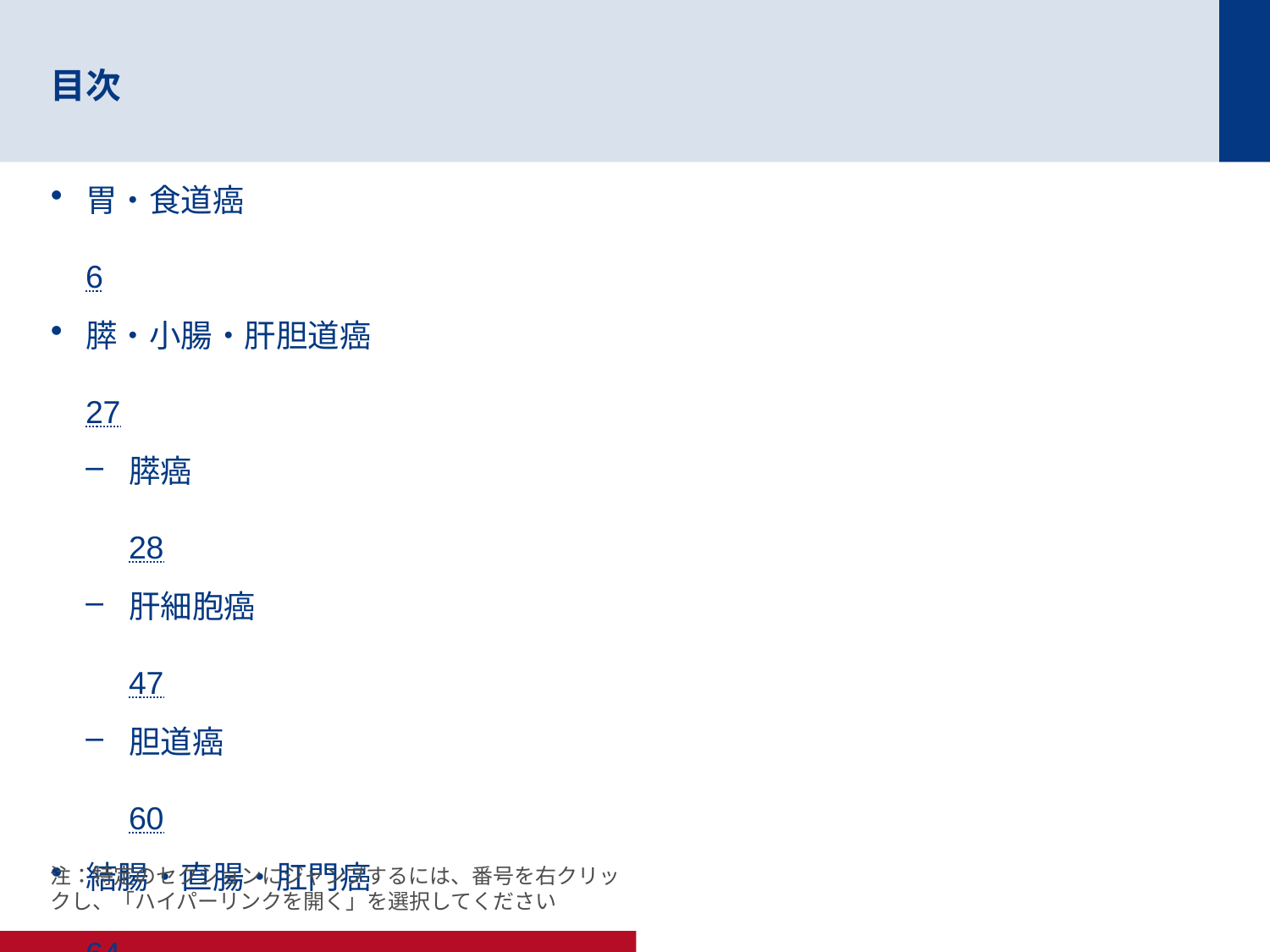

# 目次
胃・食道癌	6
膵・小腸・肝胆道癌	27
膵癌	28
肝細胞癌	47
胆道癌	60
結腸・直腸・肛門癌	64
固形癌	127

注：特定のセクションにジャンプするには、番号を右クリックし、「ハイパーリンクを開く」を選択してください